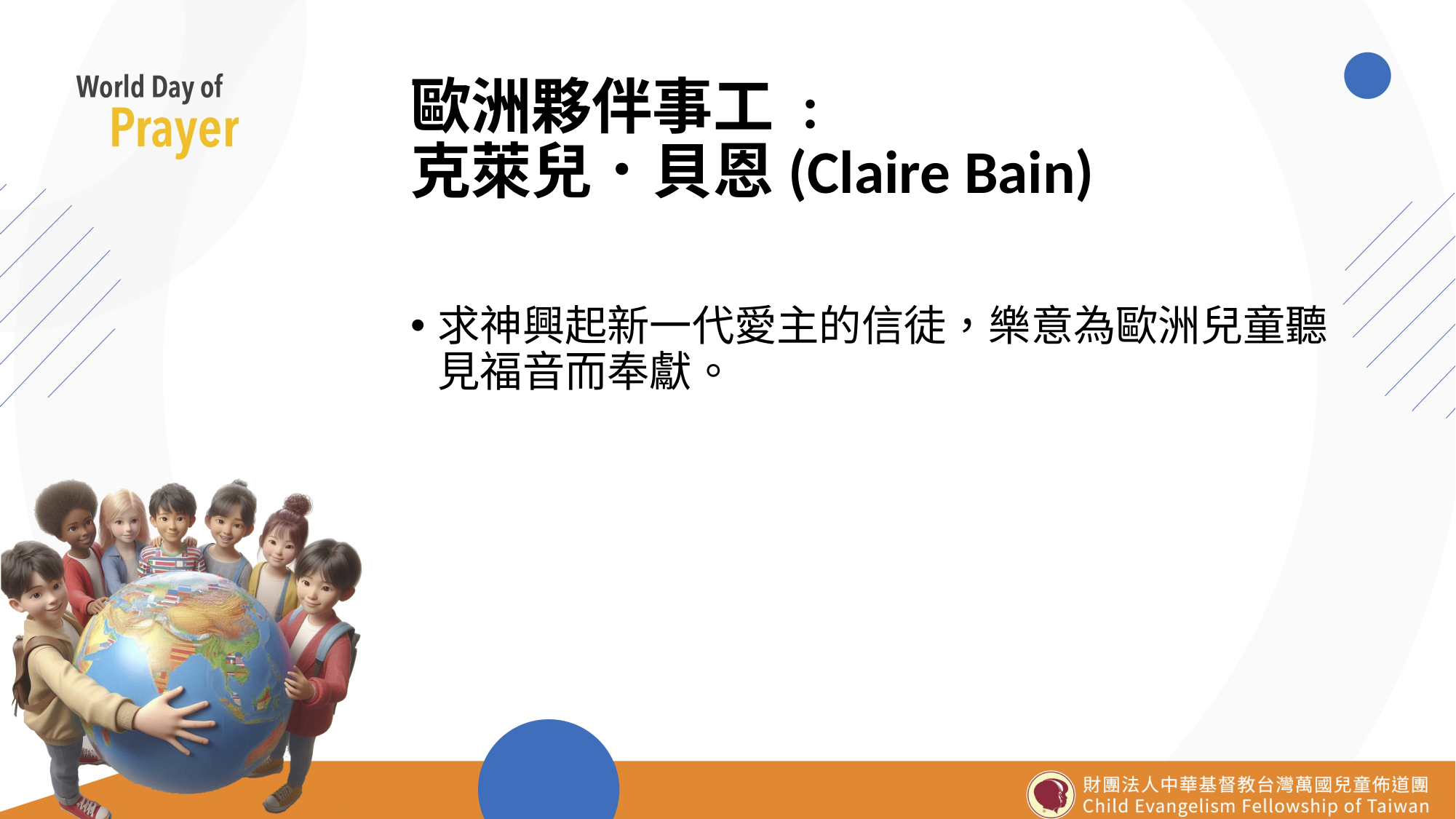

# 歐洲夥伴事工 : 克萊兒．貝恩(Claire Bain)
求神興起新一代愛主的信徒，樂意為歐洲兒童聽見福音而奉獻。